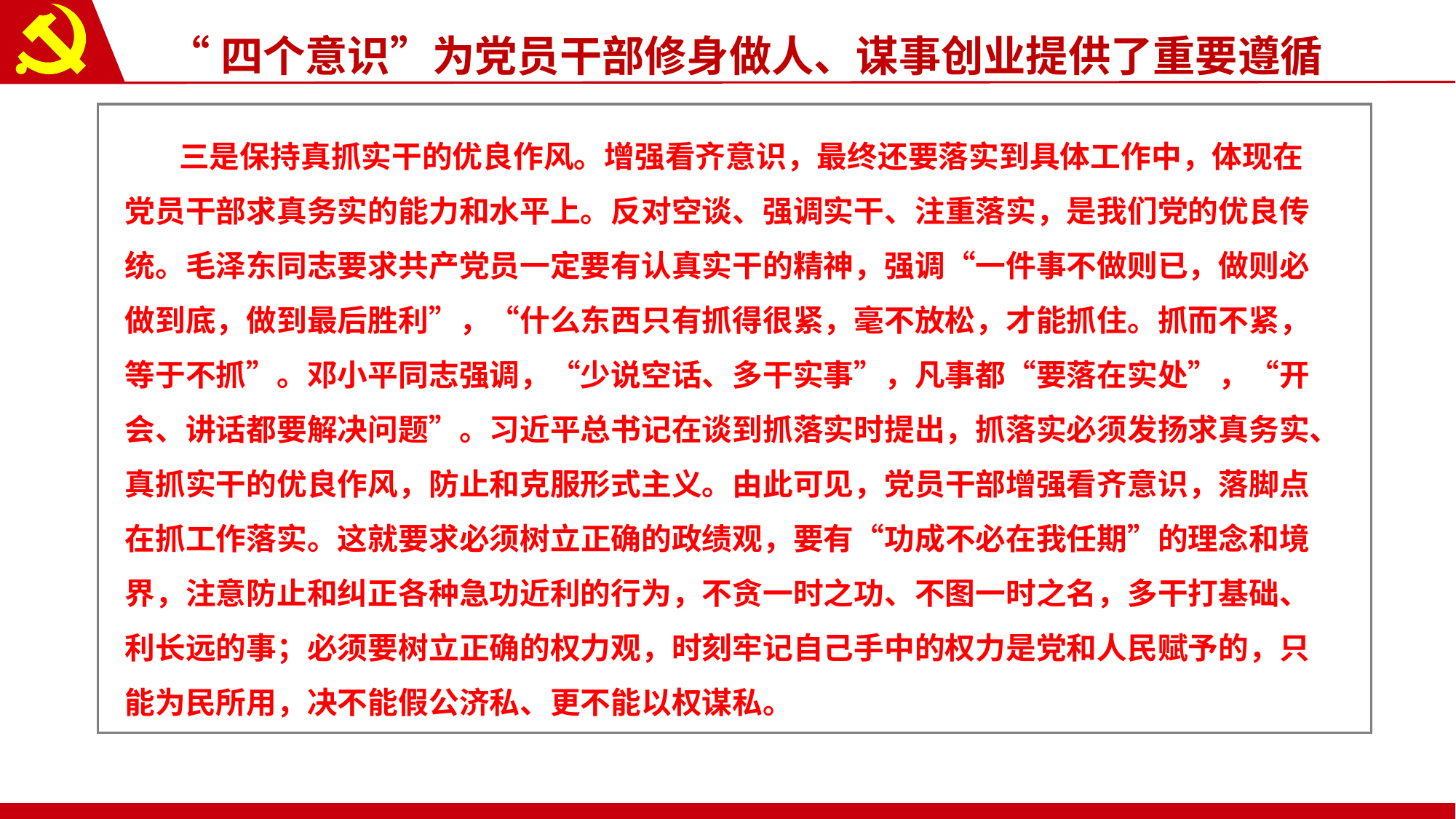

“四个意识”为党员干部修身做人、谋事创业提供了重要遵循

       三是保持真抓实干的优良作风。增强看齐意识，最终还要落实到具体工作中，体现在党员干部求真务实的能力和水平上。反对空谈、强调实干、注重落实，是我们党的优良传统。毛泽东同志要求共产党员一定要有认真实干的精神，强调“一件事不做则已，做则必做到底，做到最后胜利”，“什么东西只有抓得很紧，毫不放松，才能抓住。抓而不紧，等于不抓”。邓小平同志强调，“少说空话、多干实事”，凡事都“要落在实处”，“开会、讲话都要解决问题”。习近平总书记在谈到抓落实时提出，抓落实必须发扬求真务实、真抓实干的优良作风，防止和克服形式主义。由此可见，党员干部增强看齐意识，落脚点在抓工作落实。这就要求必须树立正确的政绩观，要有“功成不必在我任期”的理念和境界，注意防止和纠正各种急功近利的行为，不贪一时之功、不图一时之名，多干打基础、利长远的事；必须要树立正确的权力观，时刻牢记自己手中的权力是党和人民赋予的，只能为民所用，决不能假公济私、更不能以权谋私。